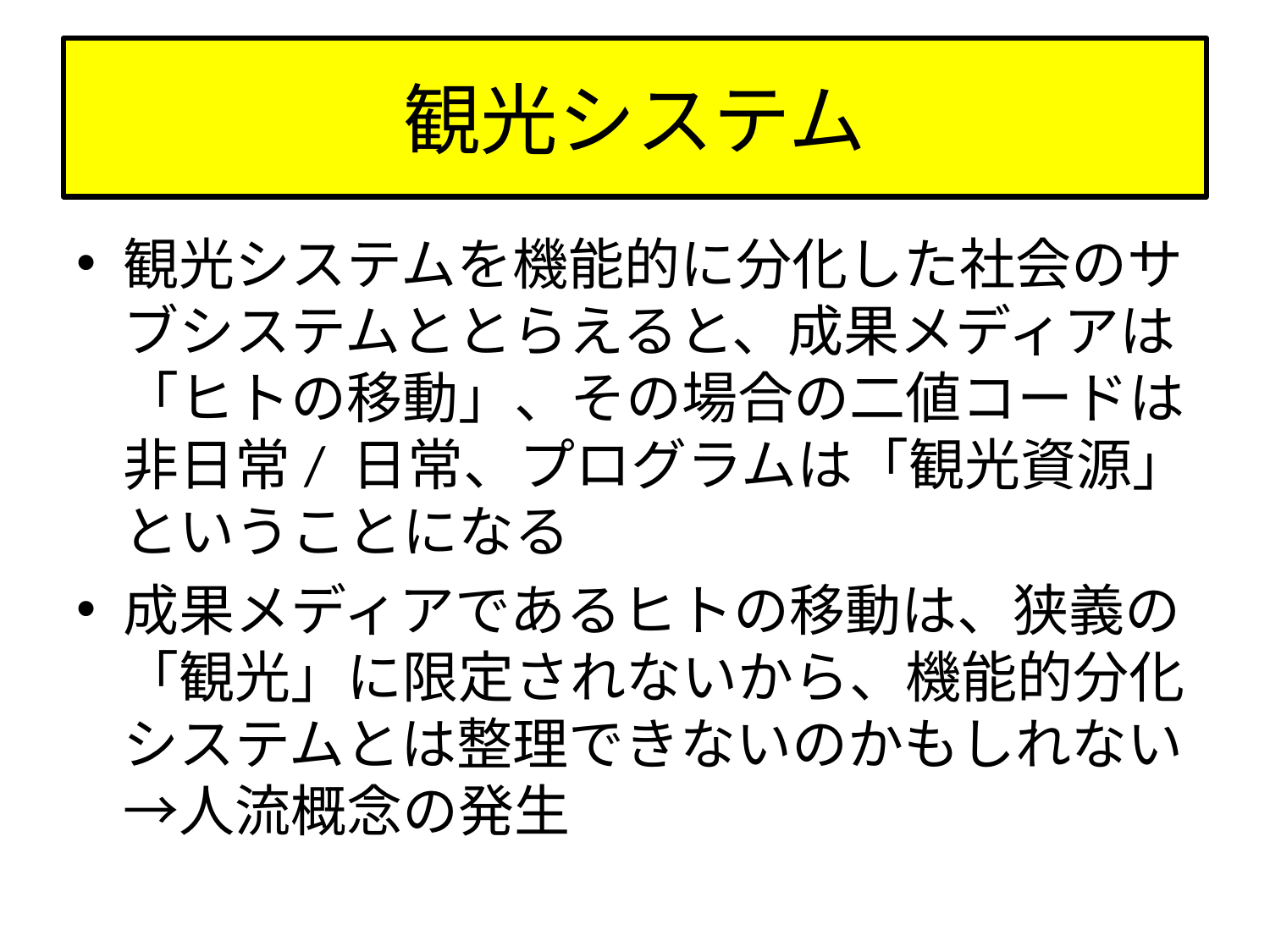

# 観光システム
観光システムを機能的に分化した社会のサブシステムととらえると、成果メディアは「ヒトの移動」、その場合の二値コードは非日常/ 日常、プログラムは「観光資源」ということになる
成果メディアであるヒトの移動は、狭義の「観光」に限定されないから、機能的分化システムとは整理できないのかもしれない→人流概念の発生